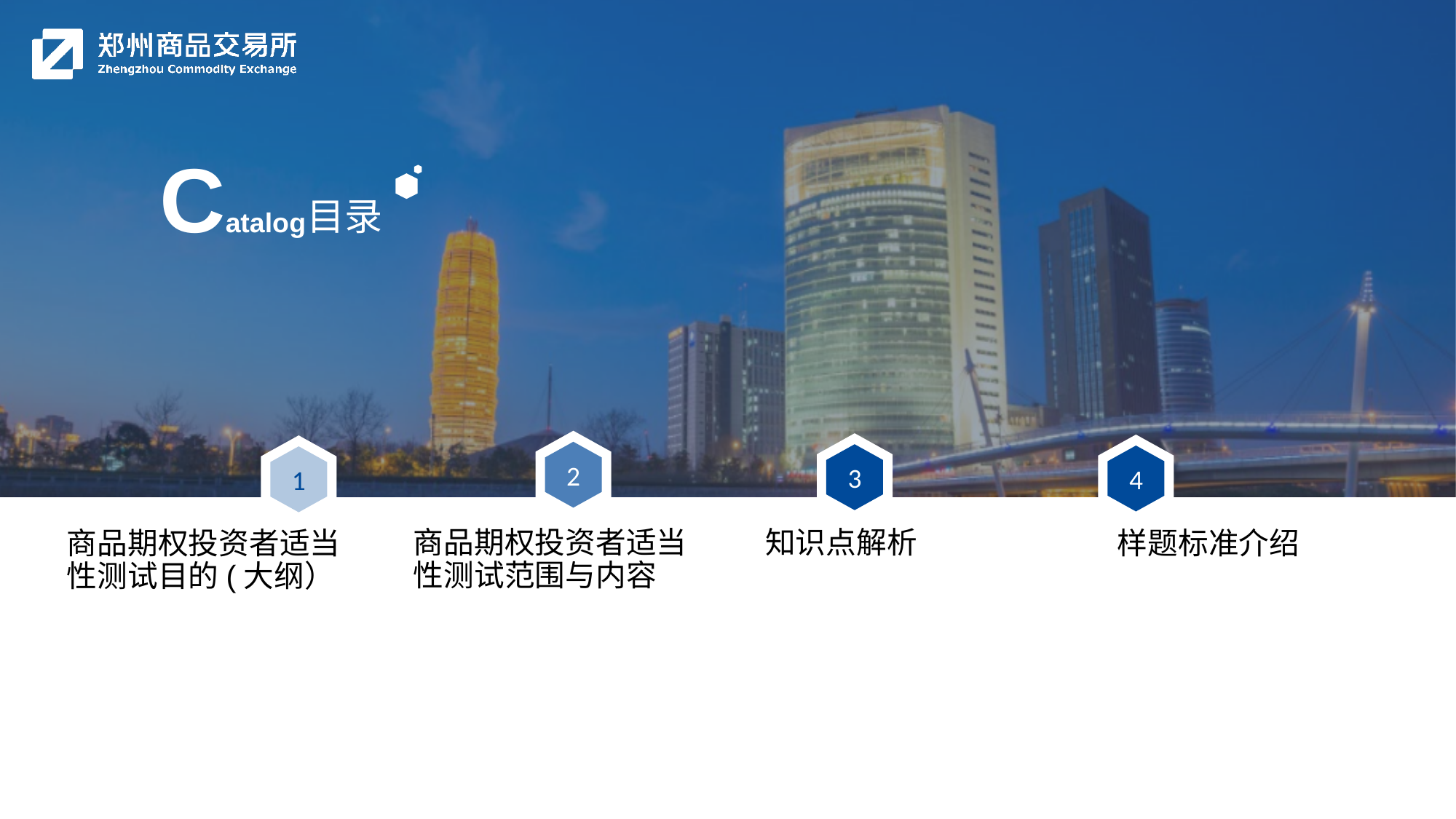

Catalog

目录

2

3

4

1
商品期权投资者适当性测试范围与内容

知识点解析

商品期权投资者适当性测试目的(大纲）

样题标准介绍